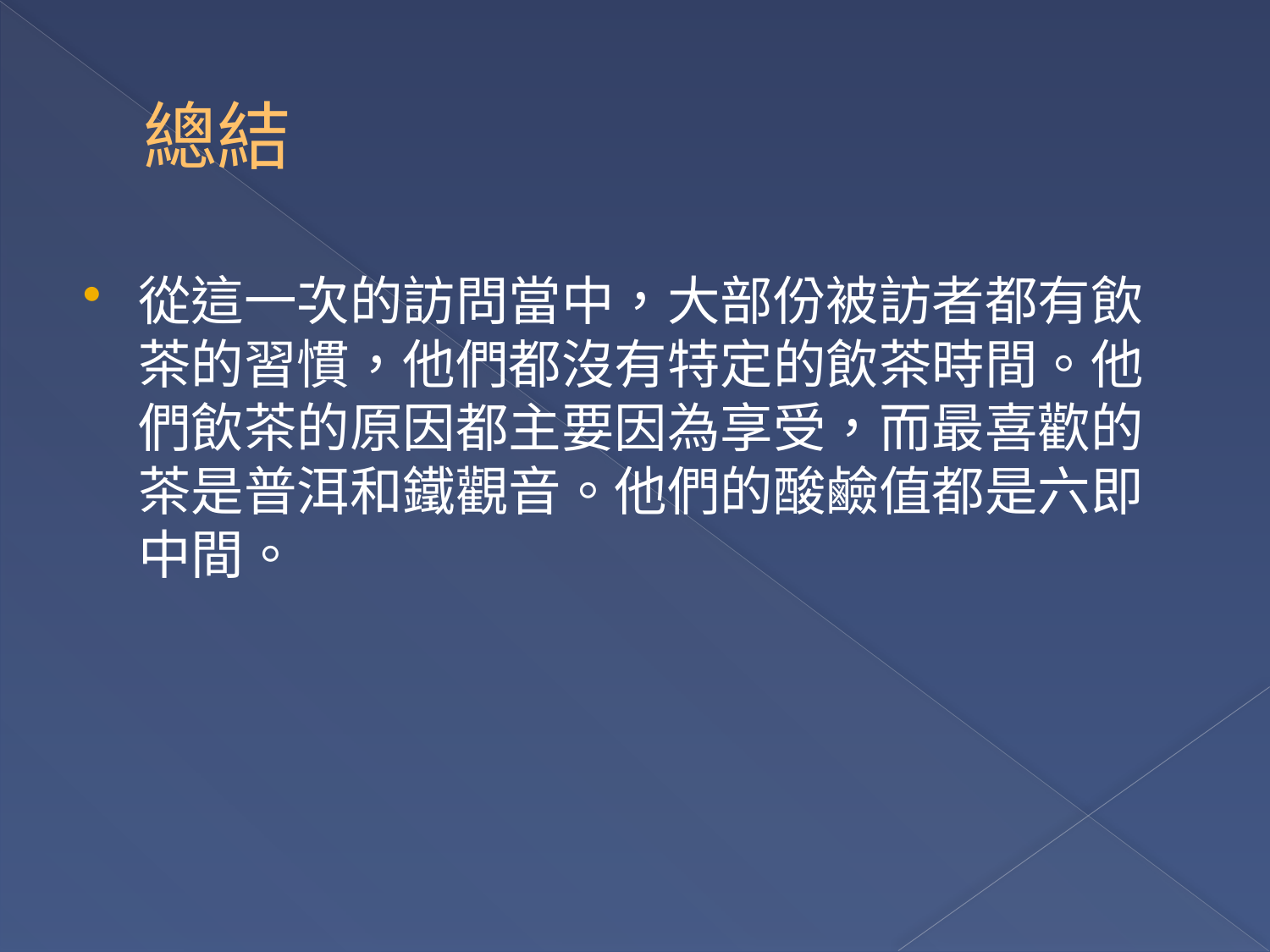

# 總結
從這一次的訪問當中，大部份被訪者都有飲茶的習慣，他們都沒有特定的飲茶時間。他們飲茶的原因都主要因為享受，而最喜歡的茶是普洱和鐵觀音。他們的酸鹼值都是六即中間。